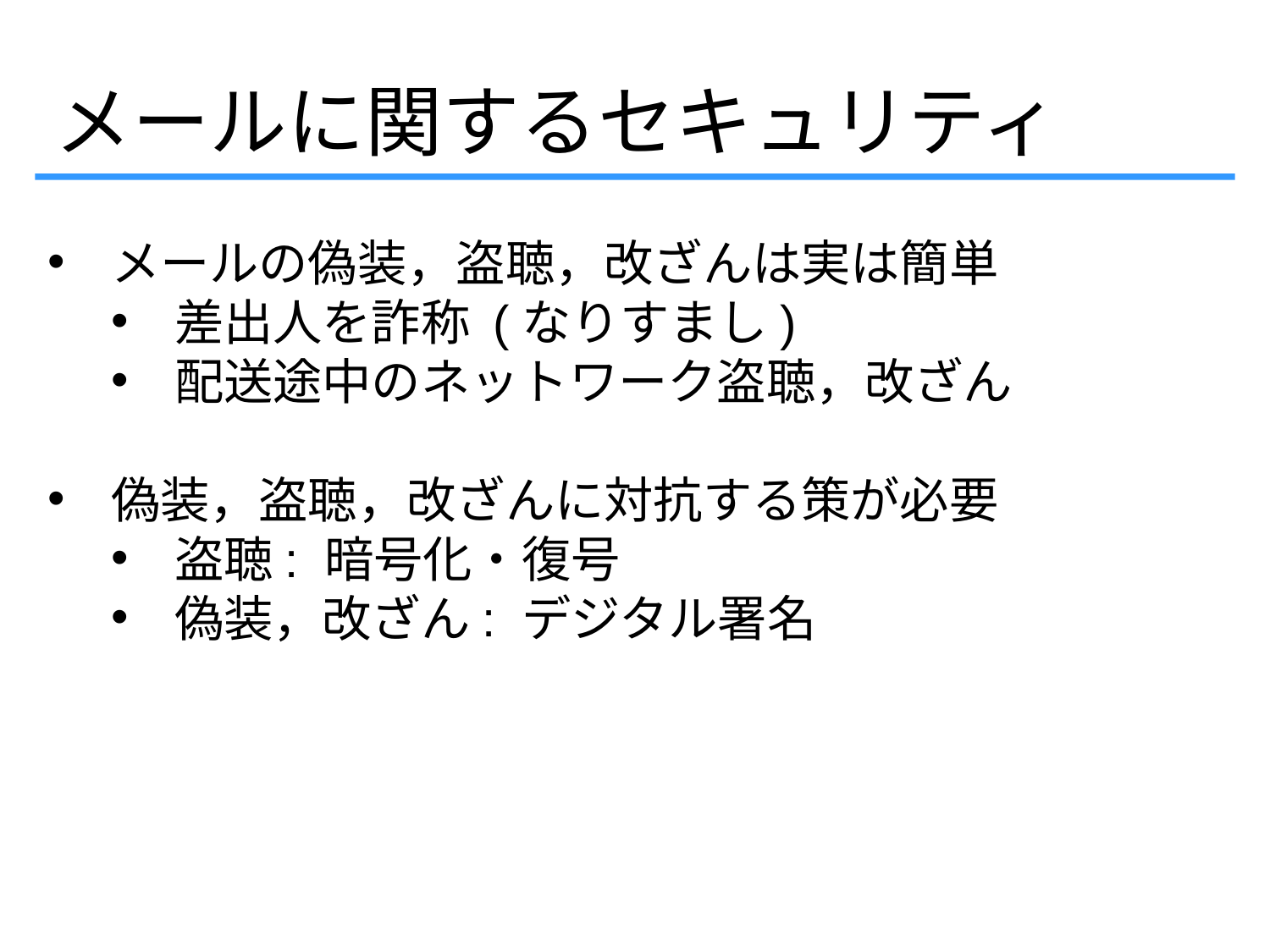

メールに関するセキュリティ

メールの偽装，盗聴，改ざんは実は簡単
差出人を詐称 (なりすまし)
配送途中のネットワーク盗聴，改ざん

偽装，盗聴，改ざんに対抗する策が必要
盗聴: 暗号化・復号
偽装，改ざん: デジタル署名